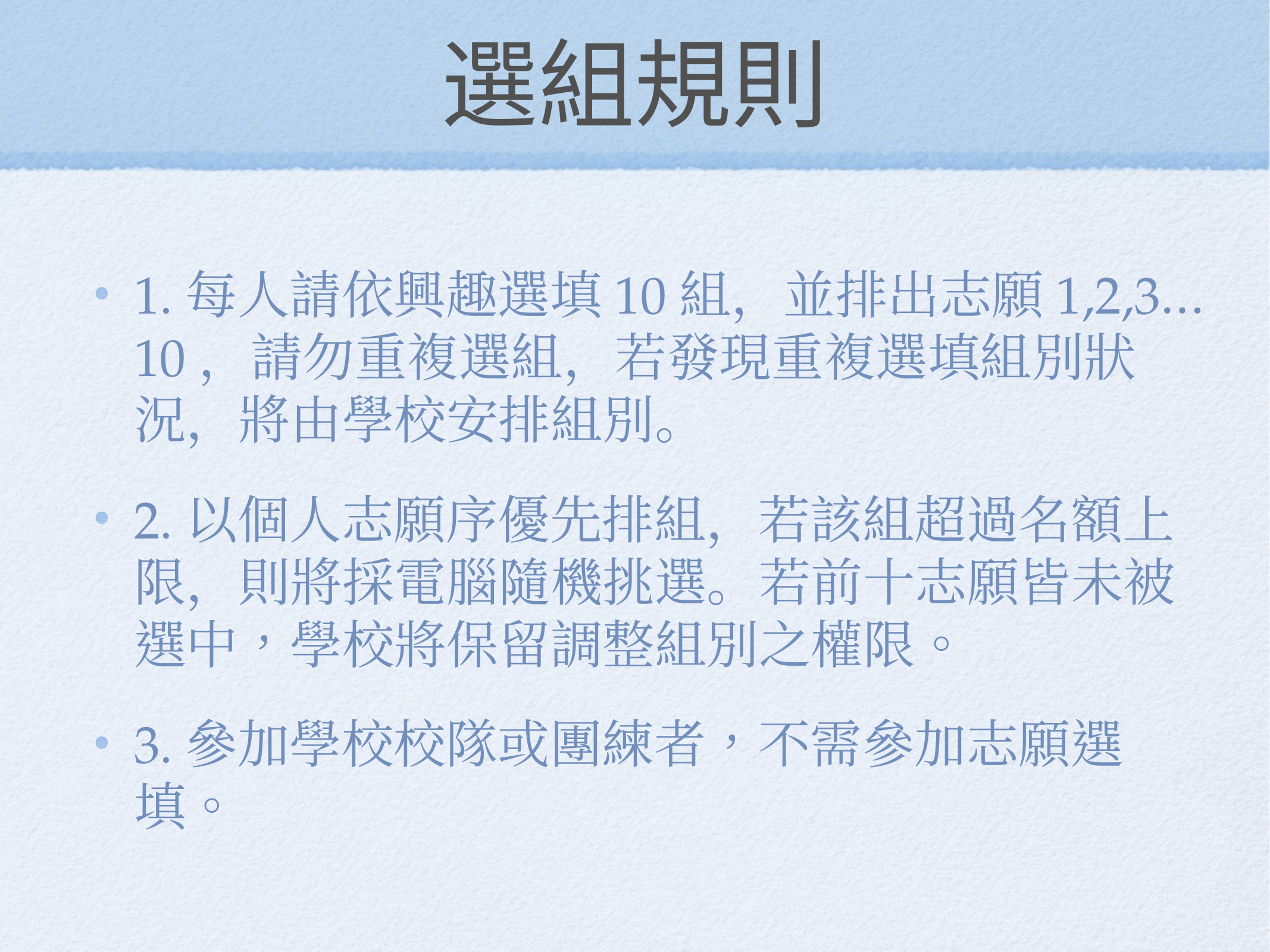

# 選組規則
1.每人請依興趣選填10組，並排出志願1,2,3…10，請勿重複選組，若發現重複選填組別狀況，將由學校安排組別。
2.以個人志願序優先排組，若該組超過名額上限，則將採電腦隨機挑選。若前十志願皆未被選中，學校將保留調整組別之權限。
3.參加學校校隊或團練者，不需參加志願選填。